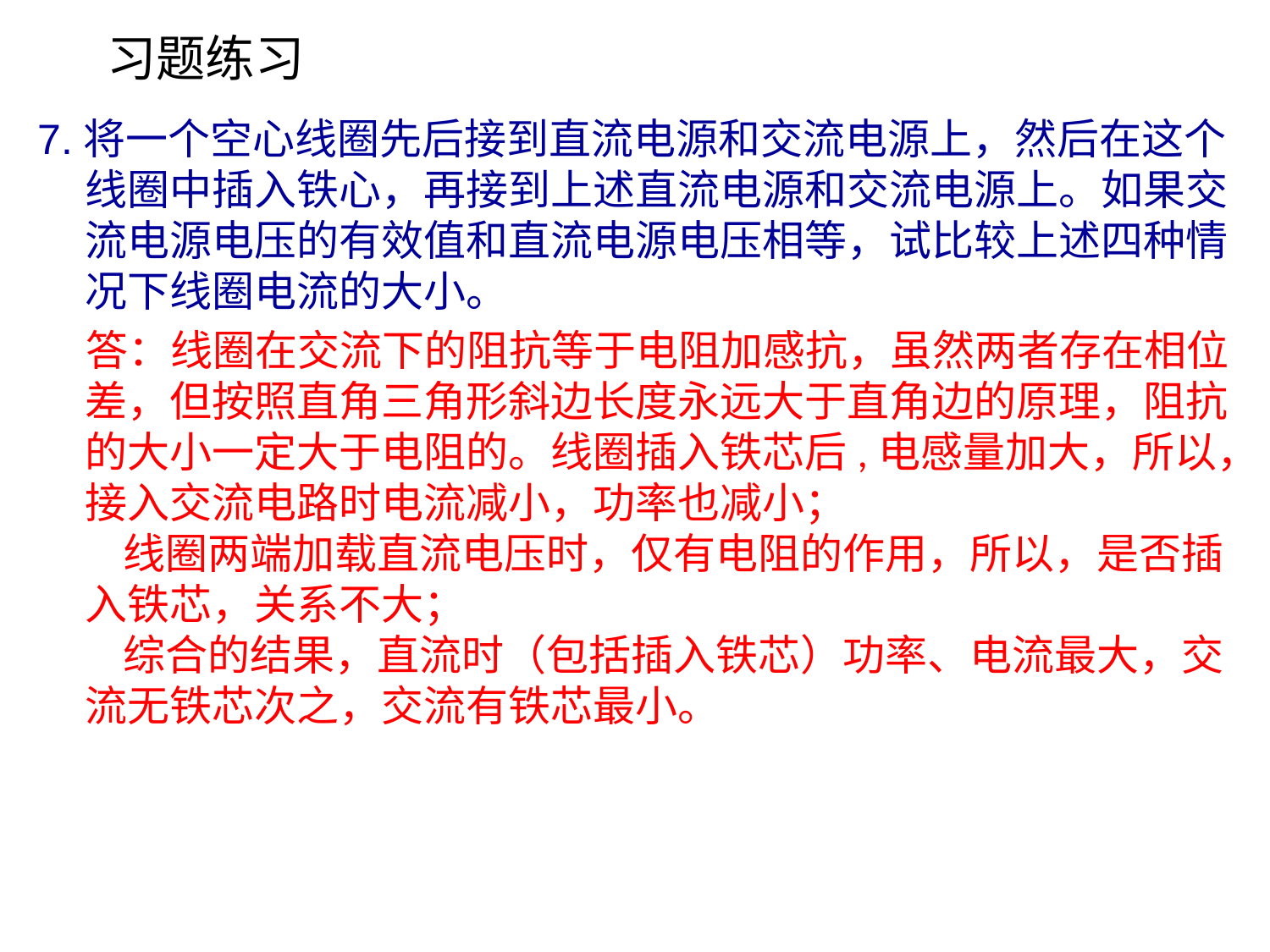

# 习题练习
7.将一个空心线圈先后接到直流电源和交流电源上，然后在这个线圈中插入铁心，再接到上述直流电源和交流电源上。如果交流电源电压的有效值和直流电源电压相等，试比较上述四种情况下线圈电流的大小。
    答：线圈在交流下的阻抗等于电阻加感抗，虽然两者存在相位差，但按照直角三角形斜边长度永远大于直角边的原理，阻抗的大小一定大于电阻的。线圈插入铁芯后,电感量加大，所以，接入交流电路时电流减小，功率也减小；
    线圈两端加载直流电压时，仅有电阻的作用，所以，是否插入铁芯，关系不大；
    综合的结果，直流时（包括插入铁芯）功率、电流最大，交流无铁芯次之，交流有铁芯最小。